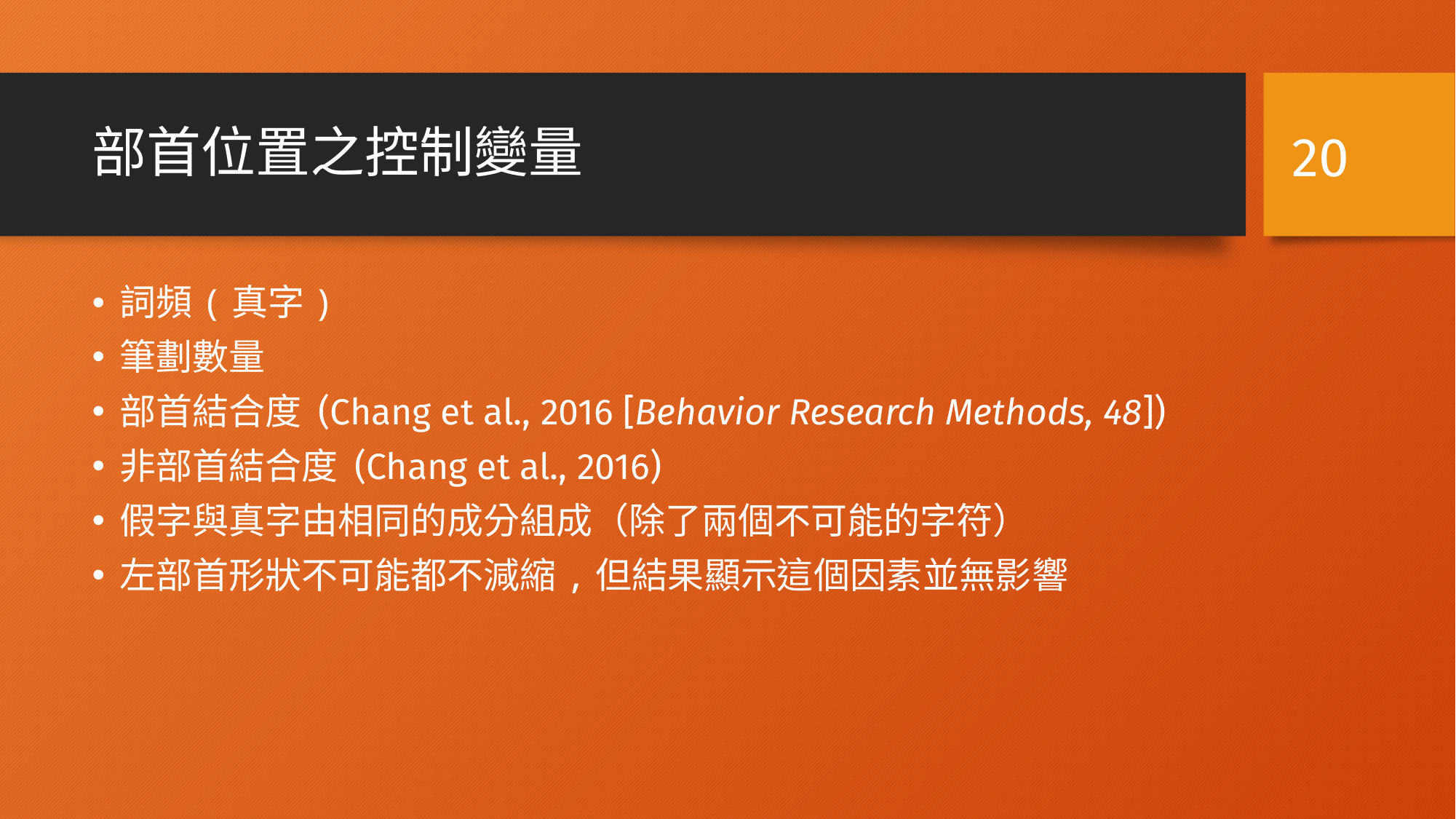

20
# 部首位置之控制變量
詞頻(真字)
筆劃數量
部首結合度 (Chang et al., 2016 [Behavior Research Methods, 48])
非部首結合度 (Chang et al., 2016)
假字與真字由相同的成分組成（除了兩個不可能的字符）
左部首形狀不可能都不減縮,但結果顯示這個因素並無影響